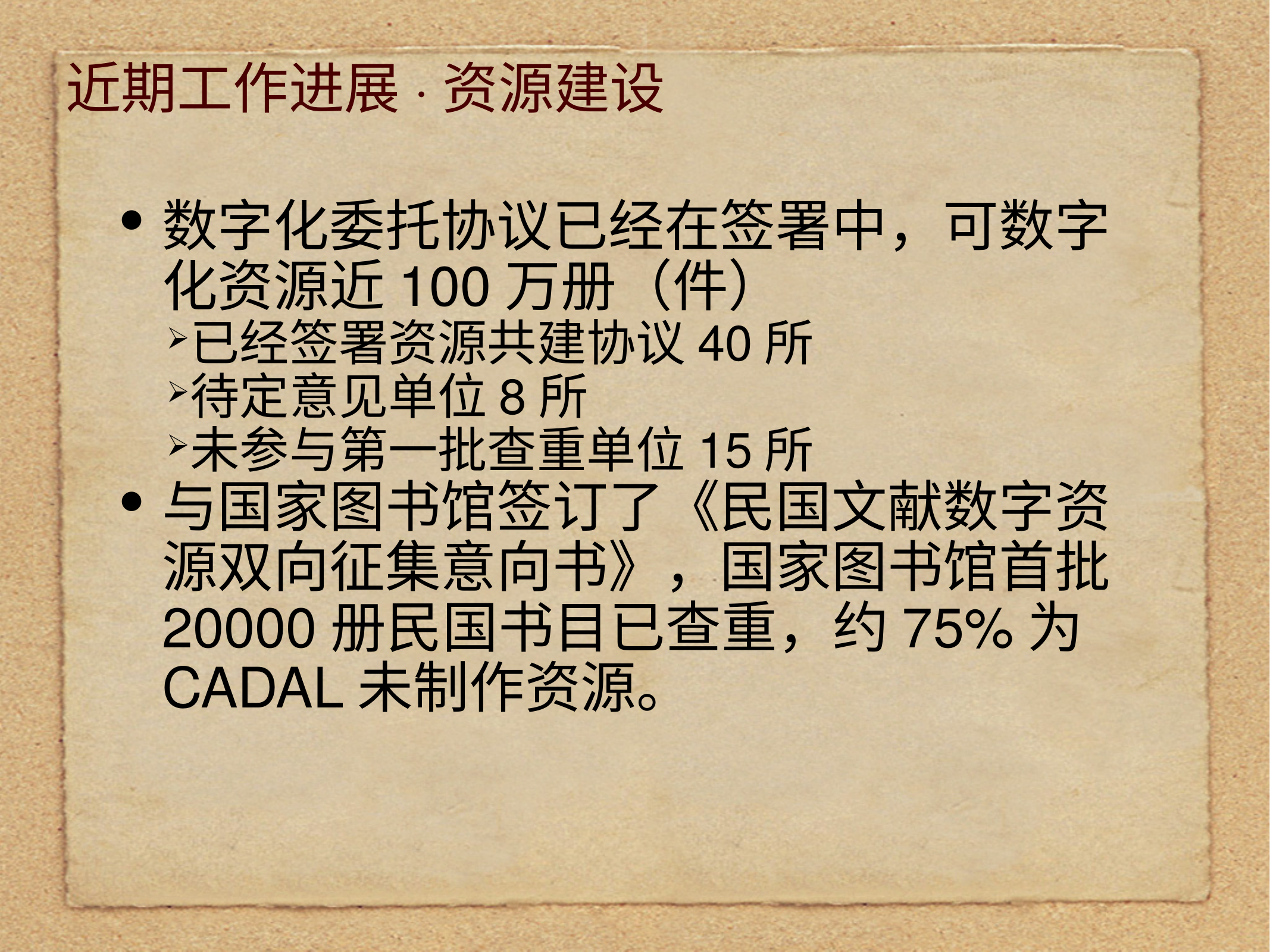

近期工作进展·资源建设
数字化委托协议已经在签署中，可数字化资源近100万册（件）
已经签署资源共建协议40所
待定意见单位8所
未参与第一批查重单位15所
与国家图书馆签订了《民国文献数字资源双向征集意向书》，国家图书馆首批20000册民国书目已查重，约75%为CADAL未制作资源。